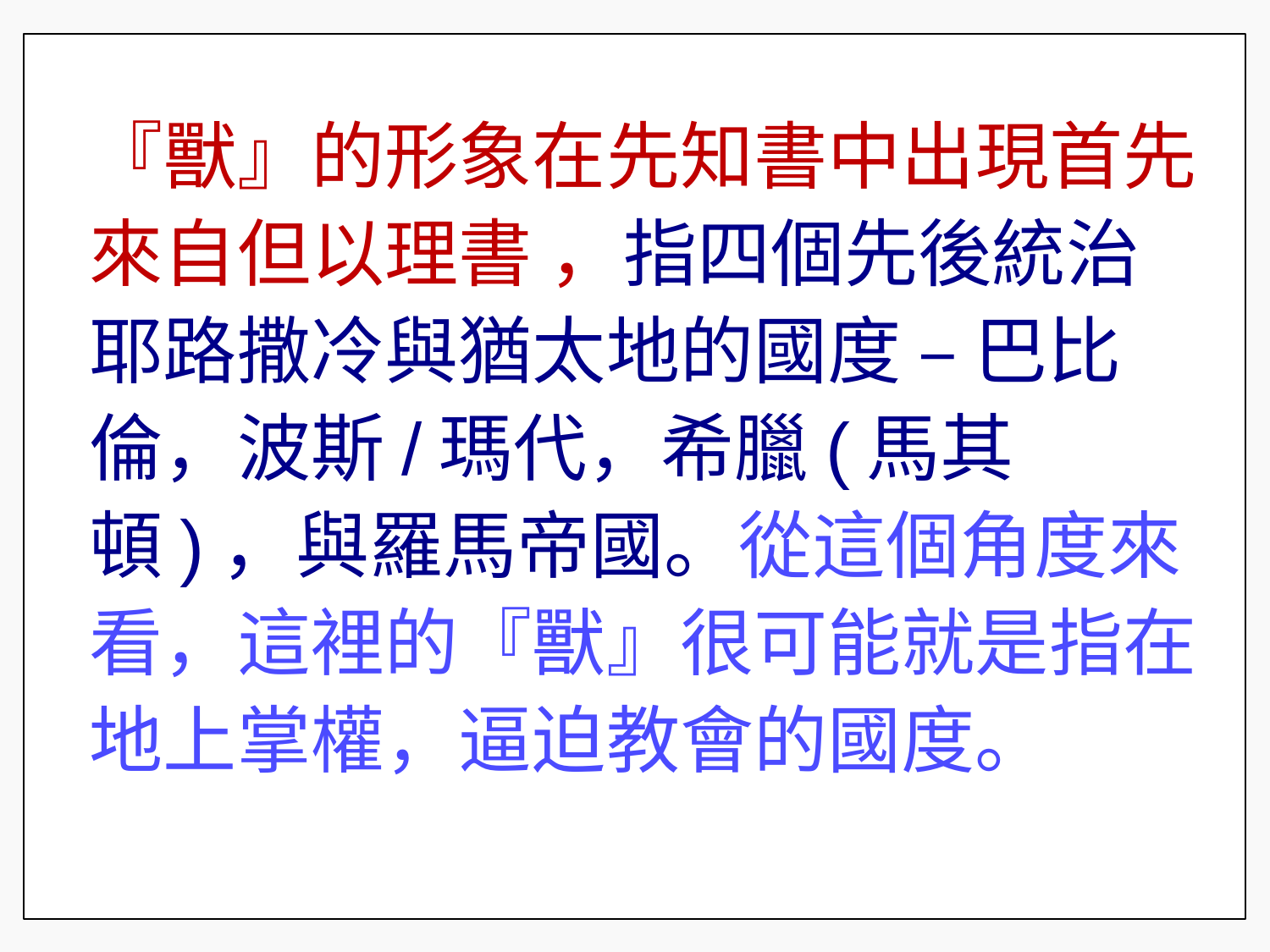

『獸』的形象在先知書中出現首先來自但以理書 ，指四個先後統治耶路撒冷與猶太地的國度 – 巴比倫，波斯/瑪代，希臘(馬其頓)，與羅馬帝國。從這個角度來看，這裡的『獸』很可能就是指在地上掌權，逼迫教會的國度。